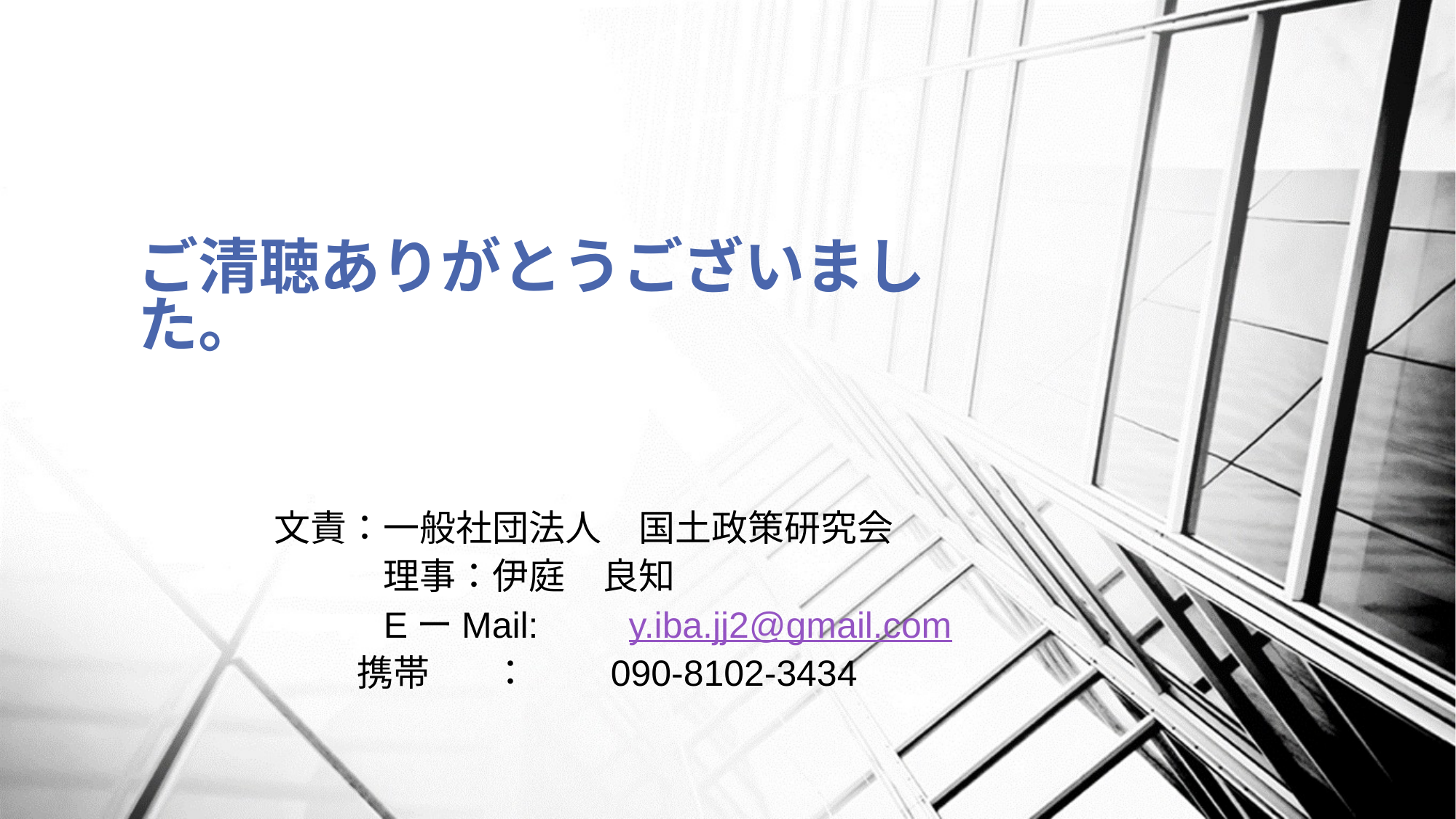

# ご清聴ありがとうございました。
文責：一般社団法人　国土政策研究会
	理事：伊庭　良知
	EーMail:　　y.iba.jj2@gmail.com
         携帯	：　　090-8102-3434